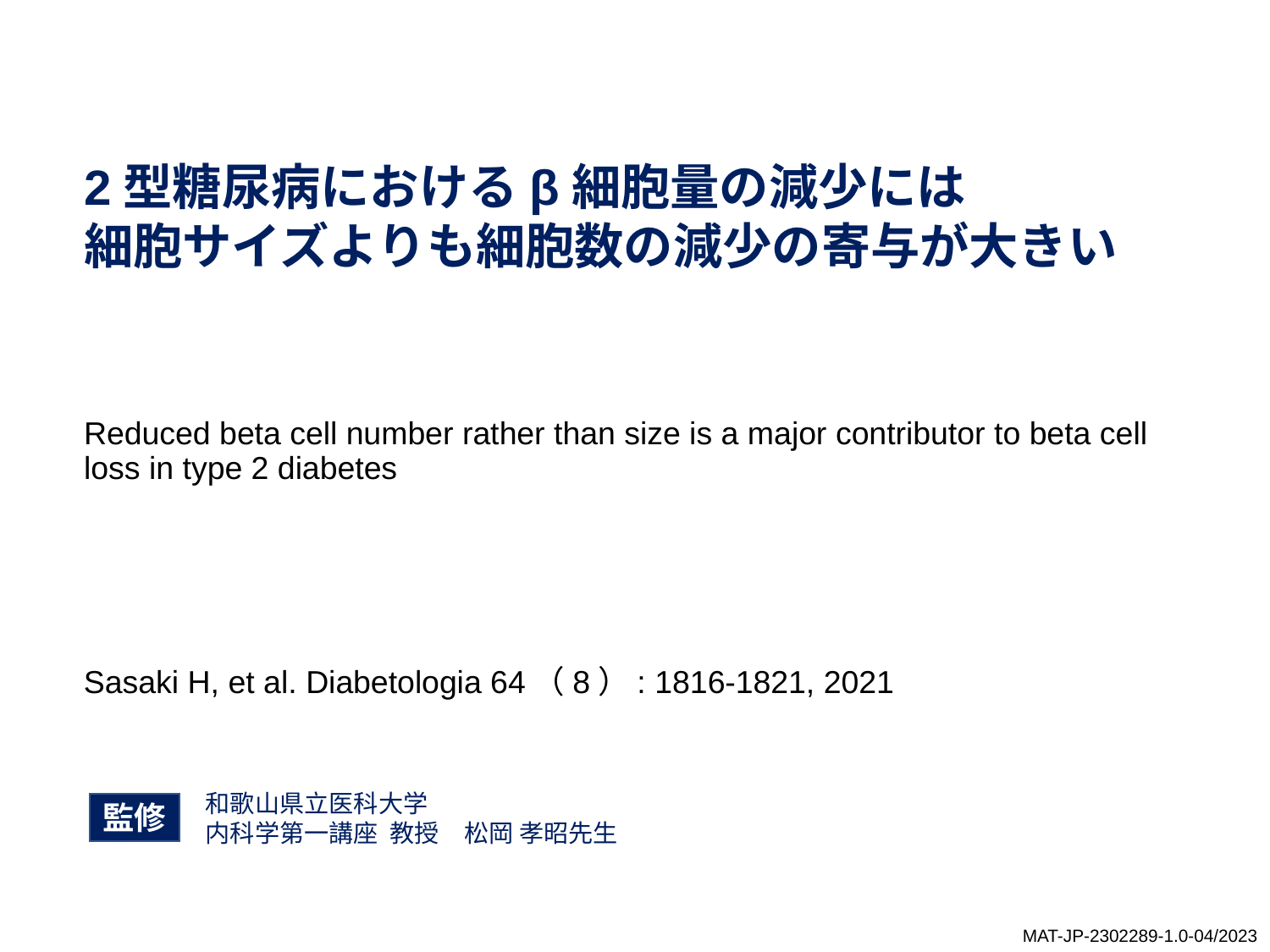

2型糖尿病におけるβ細胞量の減少には
細胞サイズよりも細胞数の減少の寄与が大きい
Reduced beta cell number rather than size is a major contributor to beta cell loss in type 2 diabetes
Sasaki H, et al. Diabetologia 64（8）: 1816-1821, 2021
和歌山県立医科大学
内科学第一講座  教授　松岡 孝昭先生
監修

MAT-JP-2302289-1.0-04/2023